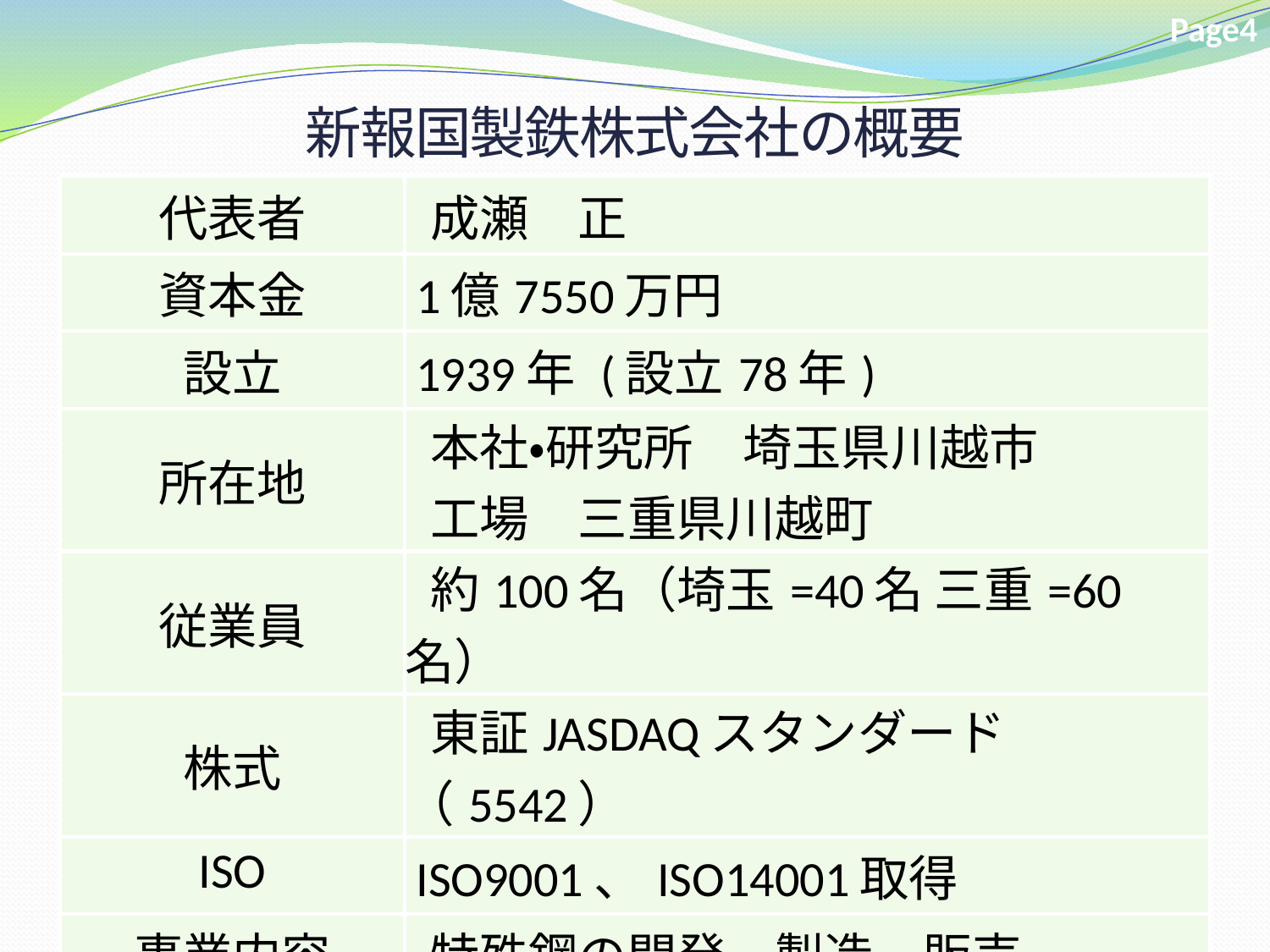

Page4
新報国製鉄株式会社の概要
| 代表者 | 成瀬　正 |
| --- | --- |
| 資本金 | 1億7550万円 |
| 設立 | 1939年 (設立78年) |
| 所在地 | 本社・研究所　埼玉県川越市 工場　三重県川越町 |
| 従業員 | 約100名（埼玉=40名 三重=60名） |
| 株式 | 東証JASDAQスタンダード （5542） |
| ISO | ISO9001、ISO14001取得 |
| 事業内容 | 特殊鋼の開発、製造、販売 |
| 月産能力 | 鋳鋼品＝150トン　鍛鋼品＝200トン |